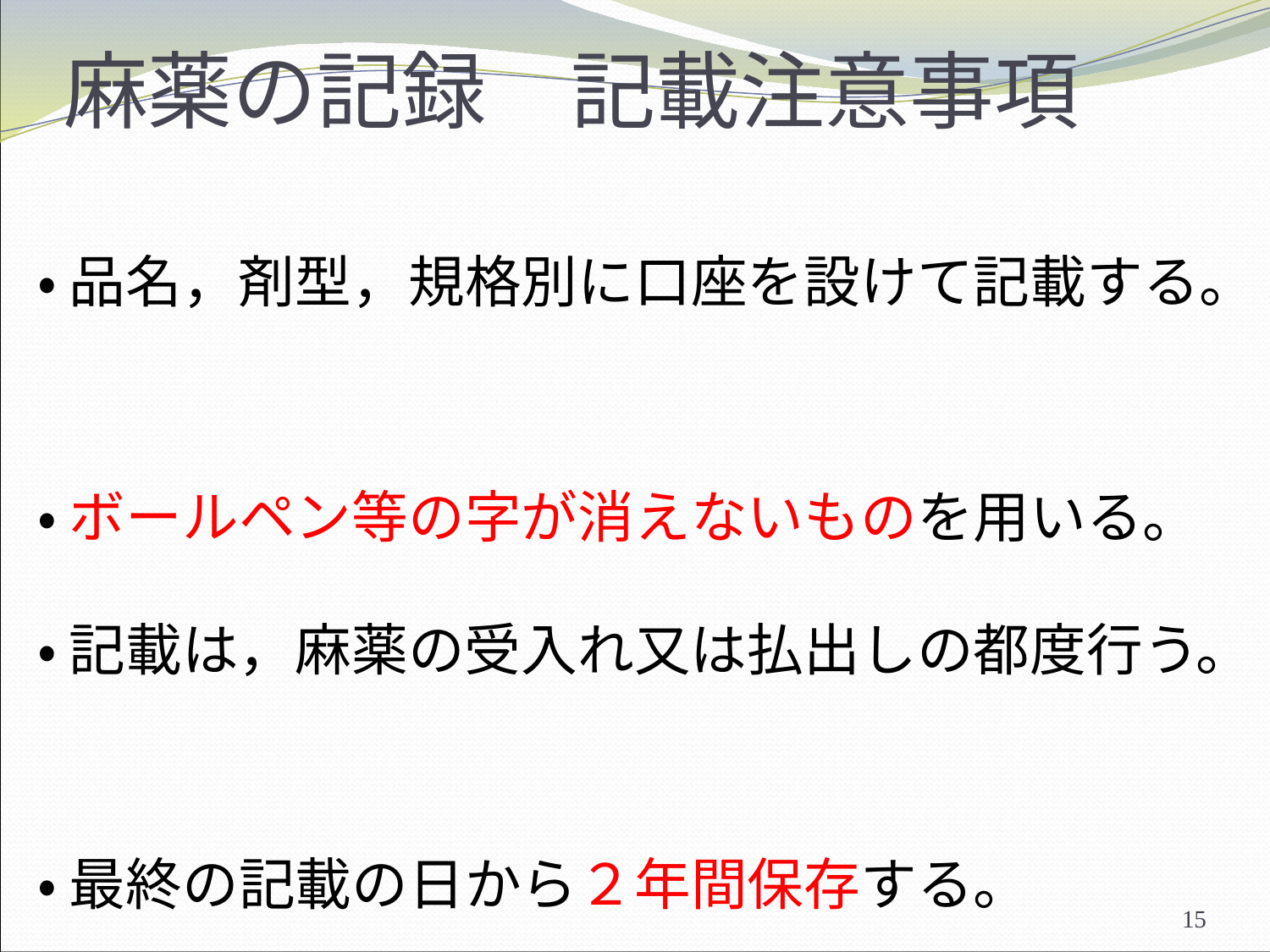

# 麻薬の記録　記載注意事項
・ 品名，剤型，規格別に口座を設けて記載する。
・ ボールペン等の字が消えないものを用いる。
・ 記載は，麻薬の受入れ又は払出しの都度行う。
・ 最終の記載の日から２年間保存する。
・ 定期的に在庫数量と帳簿数量を照合すること。
15